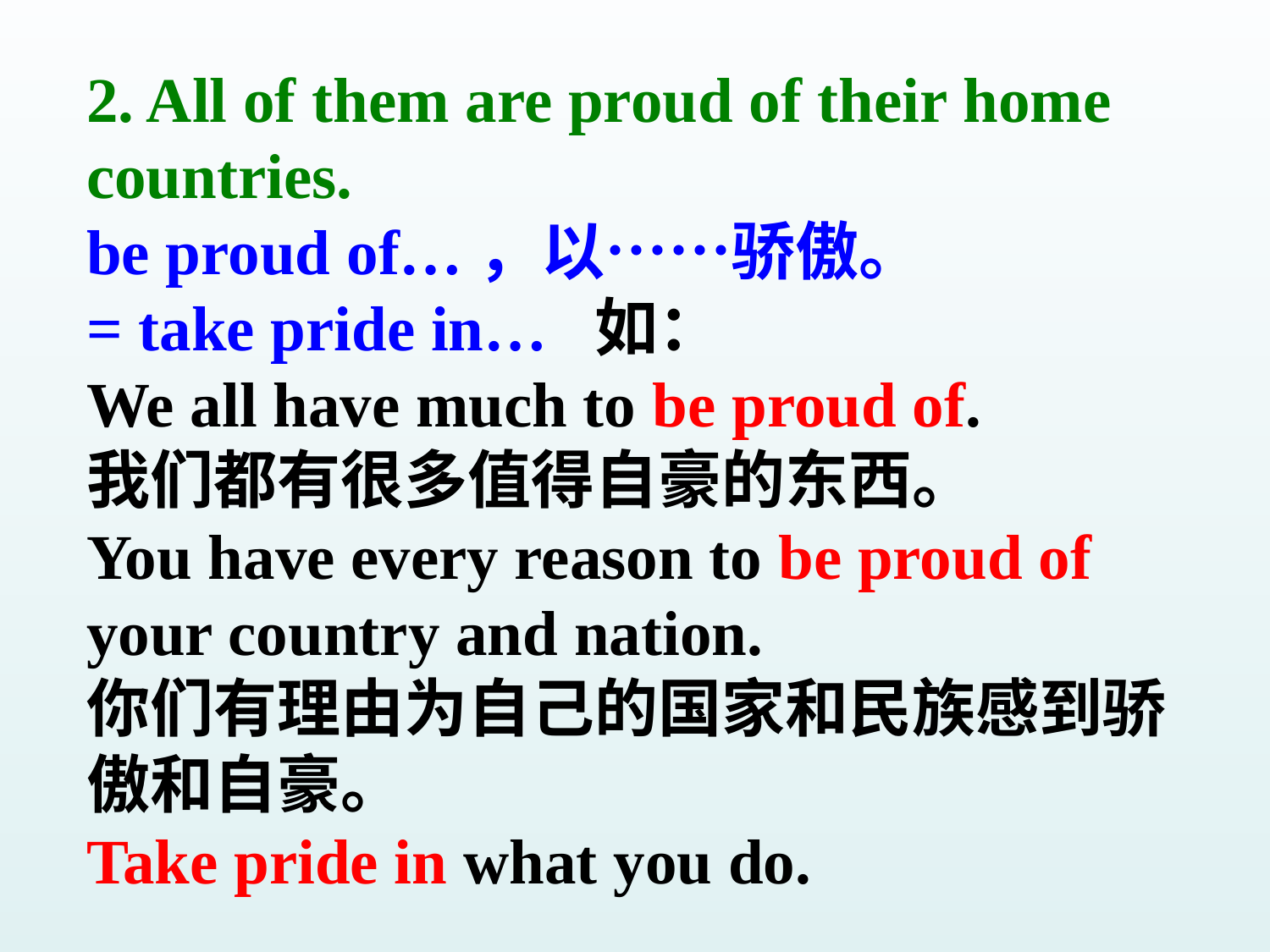

2. All of them are proud of their home countries.
be proud of…，以……骄傲。
= take pride in…  如：
We all have much to be proud of.
我们都有很多值得自豪的东西。
You have every reason to be proud of your country and nation.
你们有理由为自己的国家和民族感到骄傲和自豪。
Take pride in what you do.